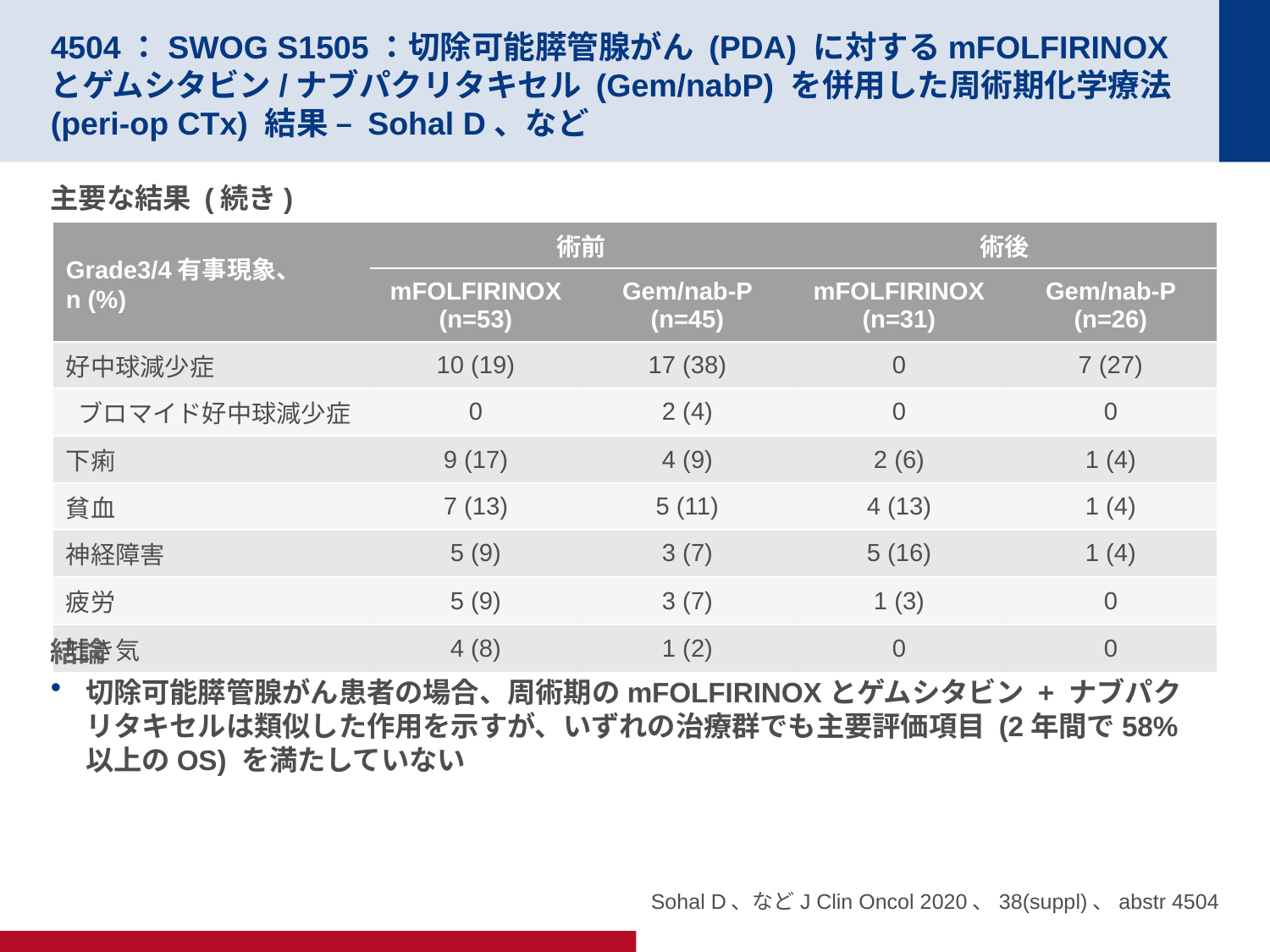

# 4504：SWOG S1505：切除可能膵管腺がん (PDA) に対するmFOLFIRINOXとゲムシタビン/ナブパクリタキセル (Gem/nabP) を併用した周術期化学療法 (peri-op CTx) 結果 – Sohal D、など
主要な結果 (続き)
結論
切除可能膵管腺がん患者の場合、周術期のmFOLFIRINOXとゲムシタビン + ナブパクリタキセルは類似した作用を示すが、いずれの治療群でも主要評価項目 (2年間で58%以上のOS) を満たしていない
| Grade3/4有事現象、 n (%) | 術前 |  | 術後 |  |
| --- | --- | --- | --- | --- |
|  | mFOLFIRINOX (n=53) | Gem/nab-P (n=45) | mFOLFIRINOX (n=31) | Gem/nab-P (n=26) |
| 好中球減少症 | 10 (19) | 17 (38) | 0 | 7 (27) |
| ブロマイド好中球減少症 | 0 | 2 (4) | 0 | 0 |
| 下痢 | 9 (17) | 4 (9) | 2 (6) | 1 (4) |
| 貧血 | 7 (13) | 5 (11) | 4 (13) | 1 (4) |
| 神経障害 | 5 (9) | 3 (7) | 5 (16) | 1 (4) |
| 疲労 | 5 (9) | 3 (7) | 1 (3) | 0 |
| 吐き気 | 4 (8) | 1 (2) | 0 | 0 |
Sohal D、などJ Clin Oncol 2020、38(suppl)、abstr 4504